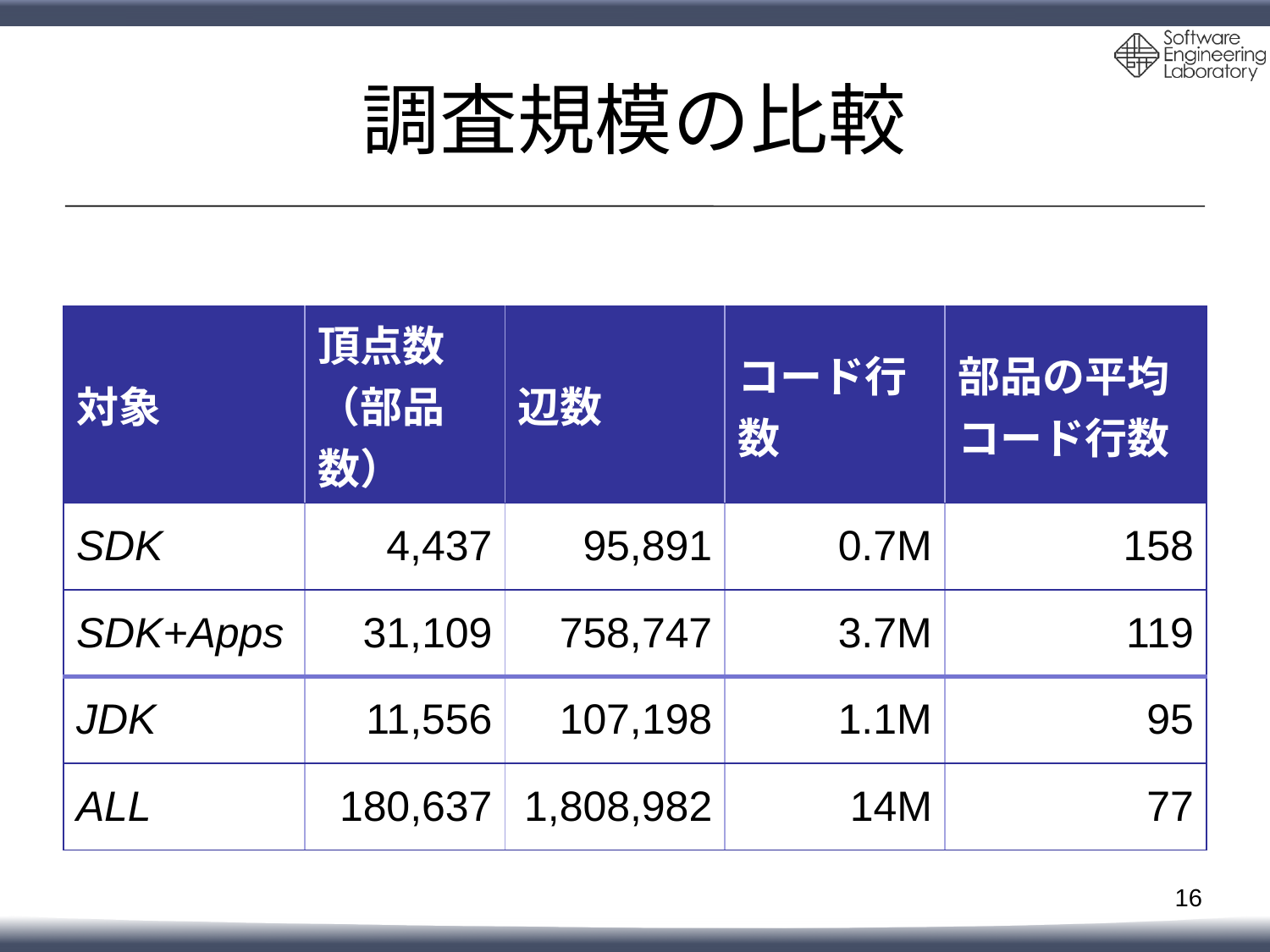

# 調査規模の比較
| 対象 | 頂点数 （部品数） | 辺数 | コード行数 | 部品の平均コード行数 |
| --- | --- | --- | --- | --- |
| SDK | 4,437 | 95,891 | 0.7M | 158 |
| SDK+Apps | 31,109 | 758,747 | 3.7M | 119 |
| JDK | 11,556 | 107,198 | 1.1M | 95 |
| ALL | 180,637 | 1,808,982 | 14M | 77 |
16